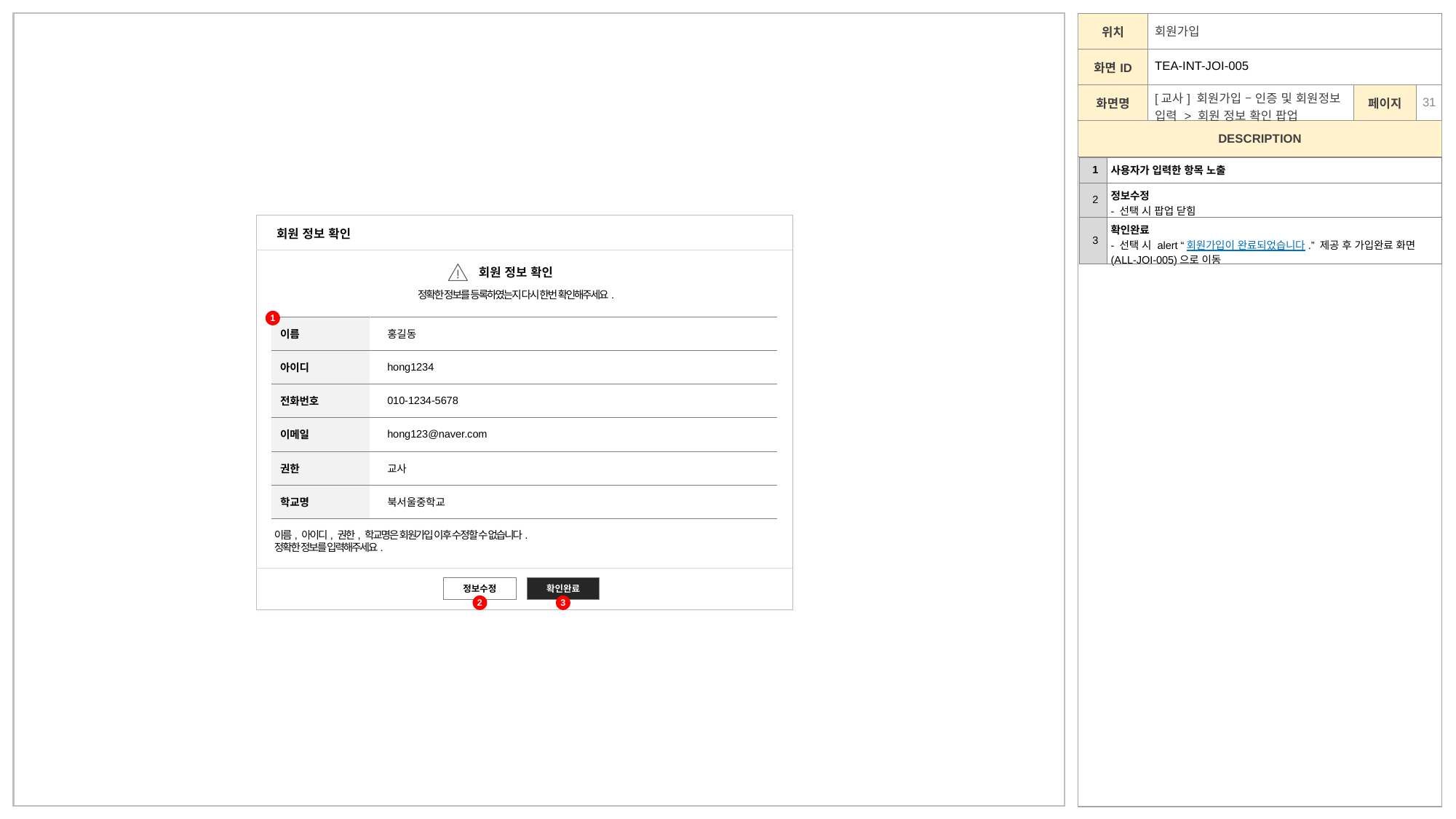

|  | 회원가입 |  |  |
| --- | --- | --- | --- |
|  | TEA-INT-JOI-005 |  |  |
|  | [교사] 회원가입 – 인증 및 회원정보 입력 > 회원 정보 확인 팝업 |  |  |
| 1 | 사용자가 입력한 항목 노출 |
| --- | --- |
| 2 | 정보수정 - 선택 시 팝업 닫힘 |
| 3 | 확인완료 - 선택 시 alert “회원가입이 완료되었습니다.” 제공 후 가입완료 화면(ALL-JOI-005)으로 이동 |

회원 정보 확인

회원 정보 확인
정확한 정보를 등록하였는지 다시 한번 확인해주세요.
1
| 이름 | 홍길동 |
| --- | --- |
| 아이디 | hong1234 |
| 전화번호 | 010-1234-5678 |
| 이메일 | hong123@naver.com |
| 권한 | 교사 |
| 학교명 | 북서울중학교 |
이름, 아이디, 권한, 학교명은 회원가입 이후 수정할 수 없습니다.
정확한 정보를 입력해주세요.
정보수정
확인완료
2
3